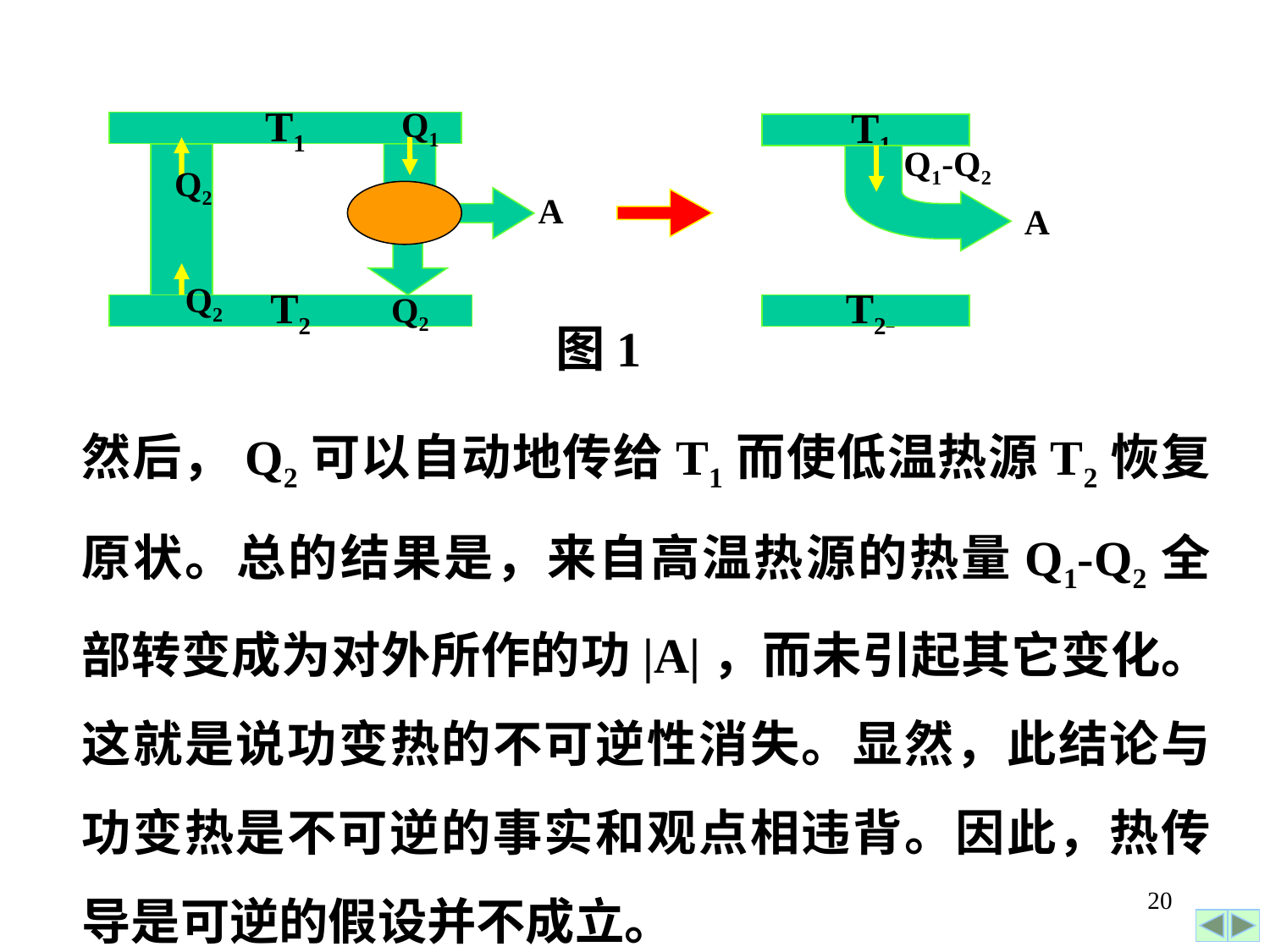

Q1
T1
 T1

Q1-Q2

Q2

A

A

Q2
Q2
Q2
T2
T2
图1
然后，Q2可以自动地传给T1而使低温热源T2恢复原状。总的结果是，来自高温热源的热量Q1-Q2全部转变成为对外所作的功|A|，而未引起其它变化。这就是说功变热的不可逆性消失。显然，此结论与功变热是不可逆的事实和观点相违背。因此，热传导是可逆的假设并不成立。
20